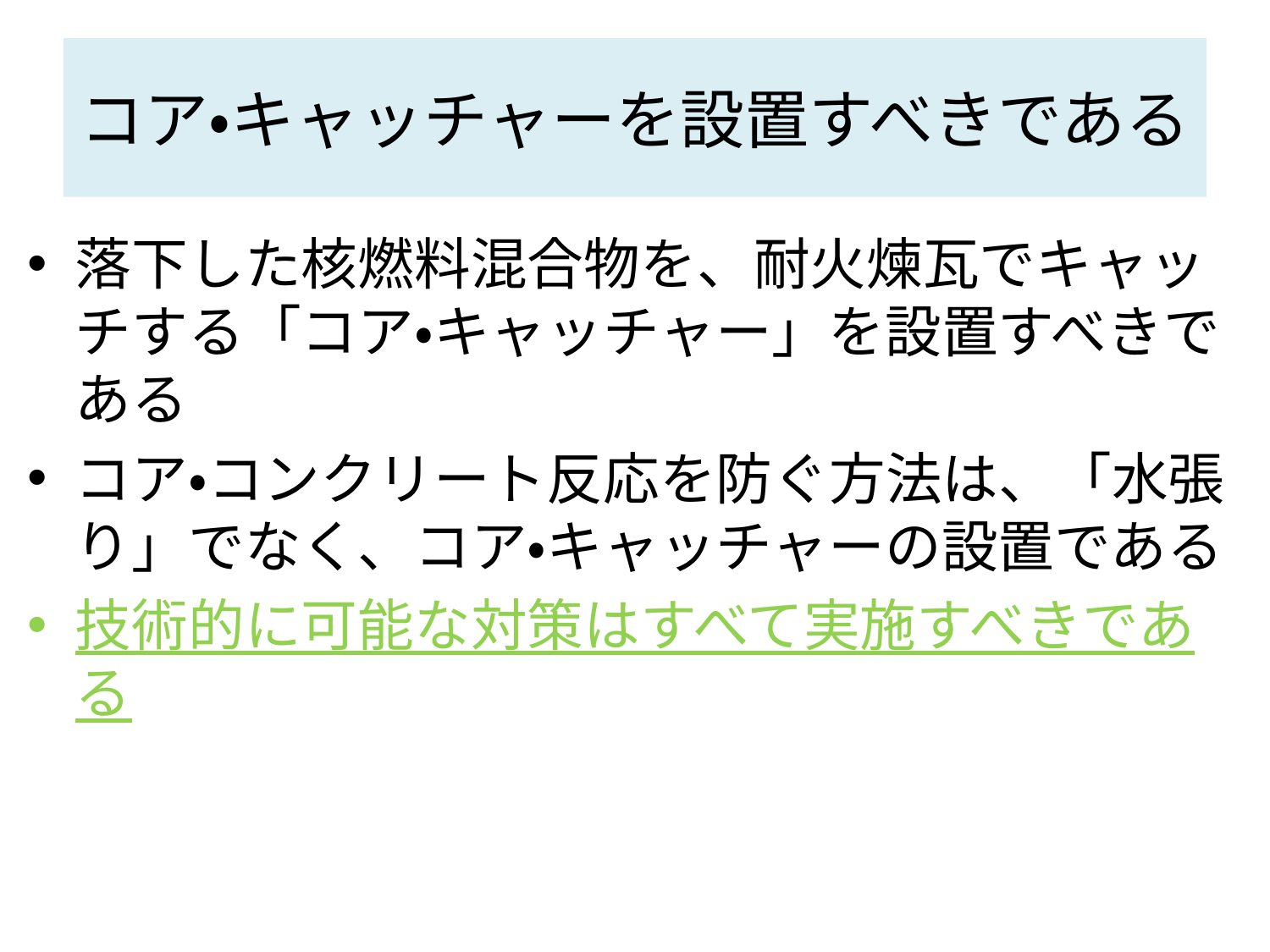

# コア・キャッチャーを設置すべきである
落下した核燃料混合物を、耐火煉瓦でキャッチする「コア・キャッチャー」を設置すべきである
コア・コンクリート反応を防ぐ方法は、「水張り」でなく、コア・キャッチャーの設置である
技術的に可能な対策はすべて実施すべきである